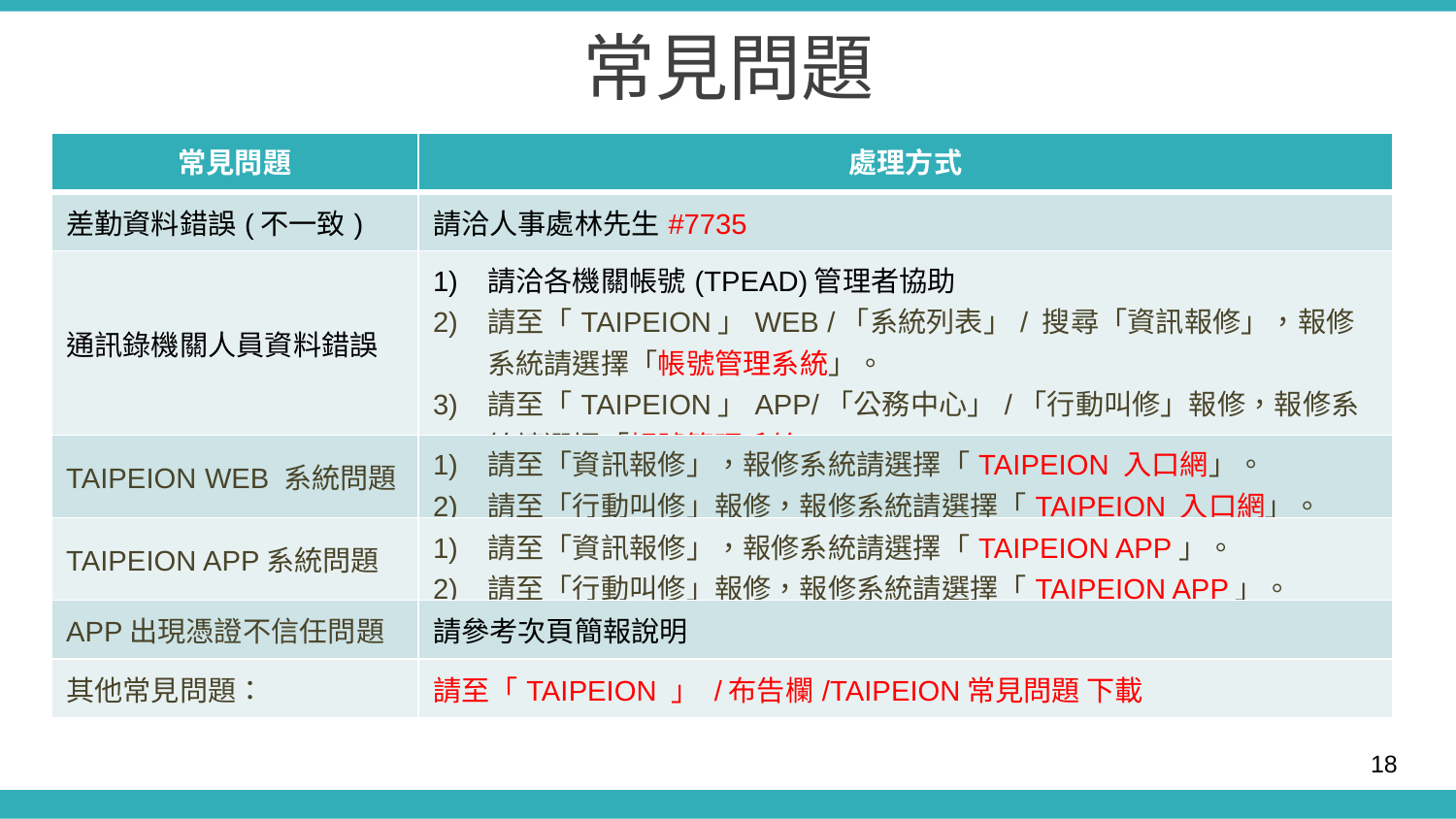

常見問題
| 常見問題 | 處理方式 |
| --- | --- |
| 差勤資料錯誤(不一致) | 請洽人事處林先生#7735 |
| 通訊錄機關人員資料錯誤 | 請洽各機關帳號(TPEAD)管理者協助 請至「TAIPEION」WEB /「系統列表」/ 搜尋「資訊報修」，報修系統請選擇「帳號管理系統」。 請至「TAIPEION」APP/「公務中心」/「行動叫修」報修，報修系統請選擇「帳號管理系統」。 |
| TAIPEION WEB 系統問題 | 請至「資訊報修」，報修系統請選擇「TAIPEION 入口網」。 請至「行動叫修」報修，報修系統請選擇「TAIPEION 入口網」。 |
| TAIPEION APP系統問題 | 請至「資訊報修」，報修系統請選擇「TAIPEION APP」。 請至「行動叫修」報修，報修系統請選擇「TAIPEION APP」。 |
| APP出現憑證不信任問題 | 請參考次頁簡報說明 |
| 其他常見問題： | 請至「TAIPEION 」 /布告欄/TAIPEION常見問題 下載 |
18